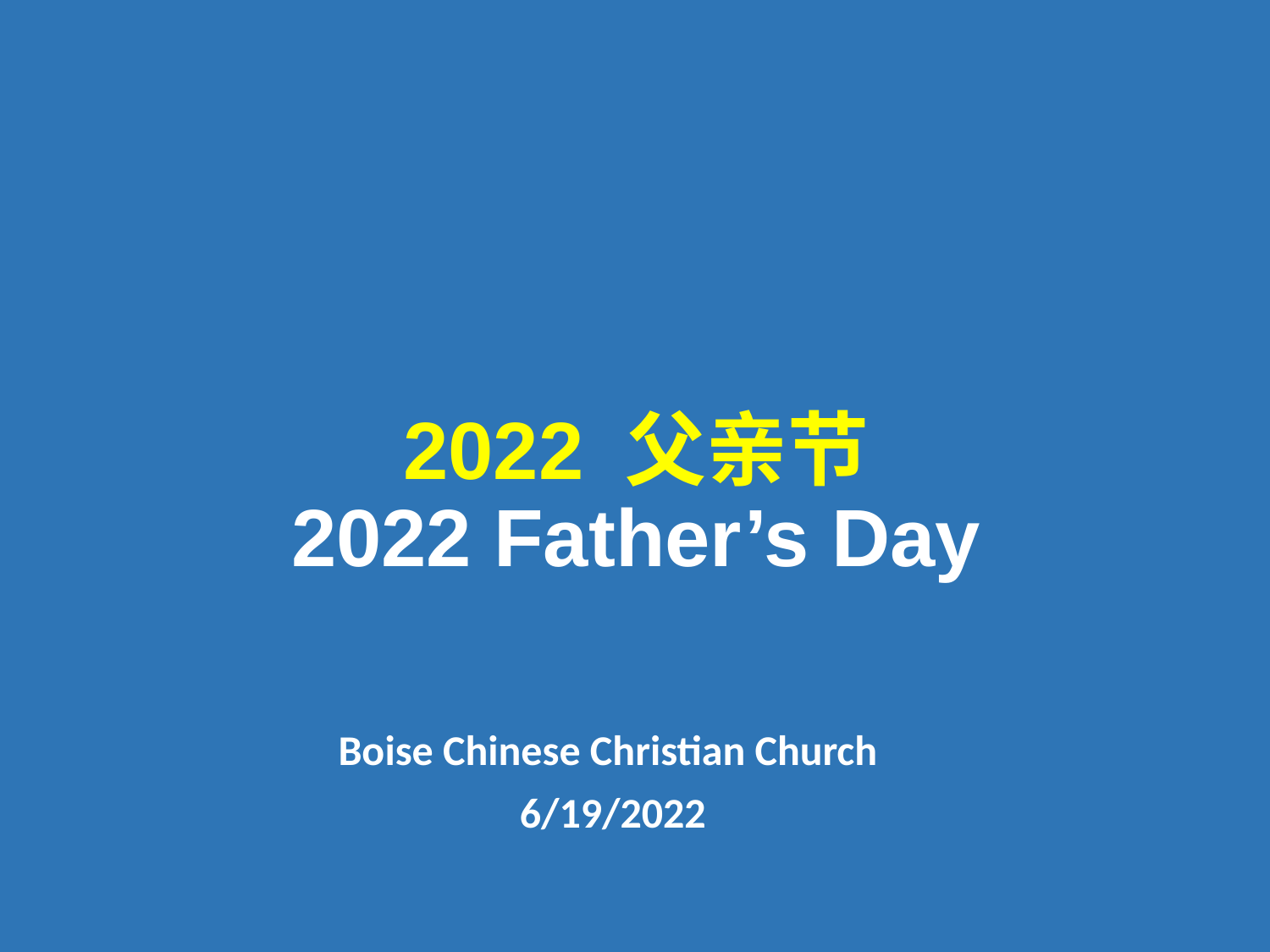

# 2022 父亲节 2022 Father’s Day
Boise Chinese Christian Church
6/19/2022